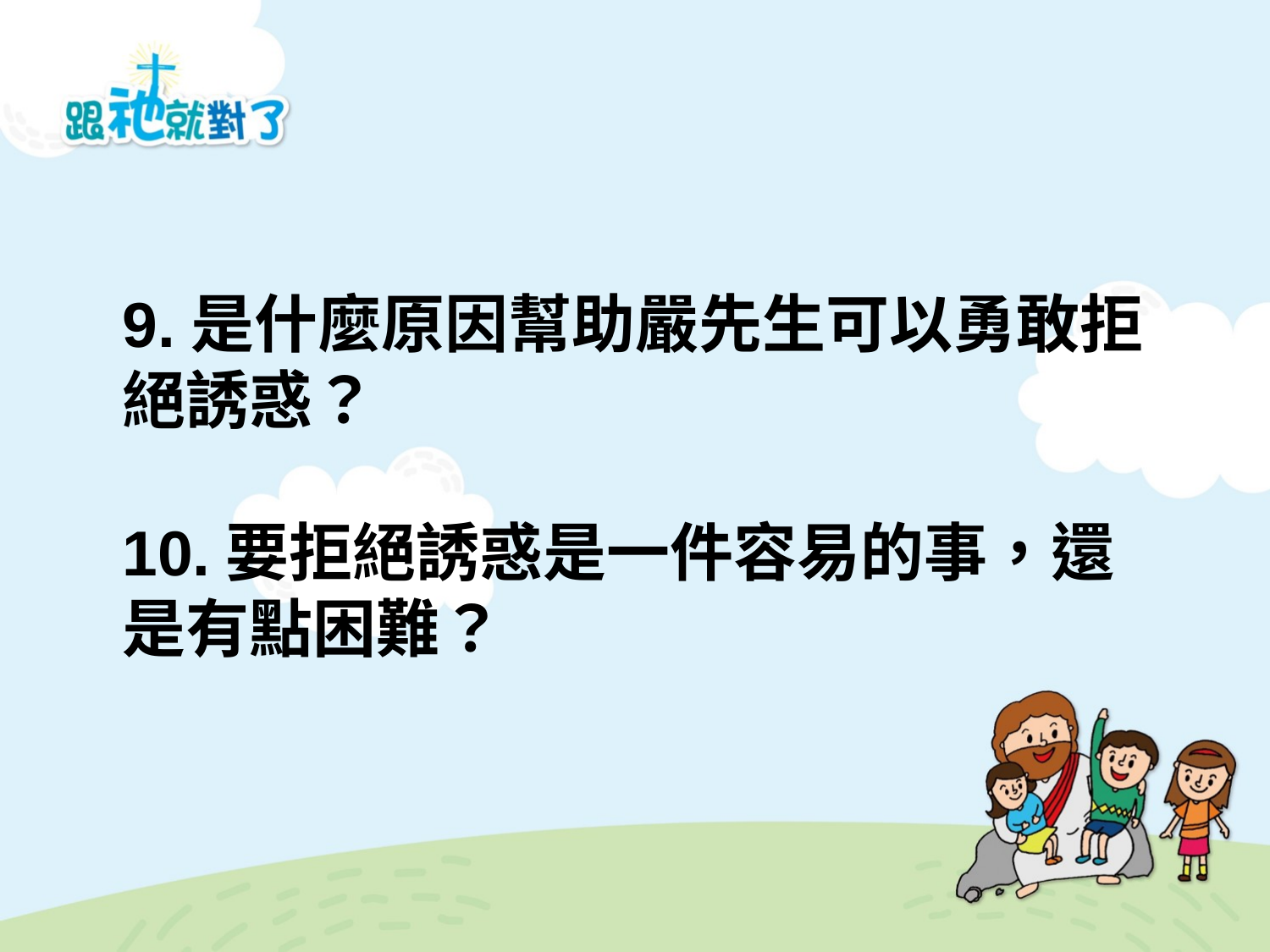

9.是什麼原因幫助嚴先生可以勇敢拒絕誘惑？

10.要拒絕誘惑是一件容易的事，還是有點困難？